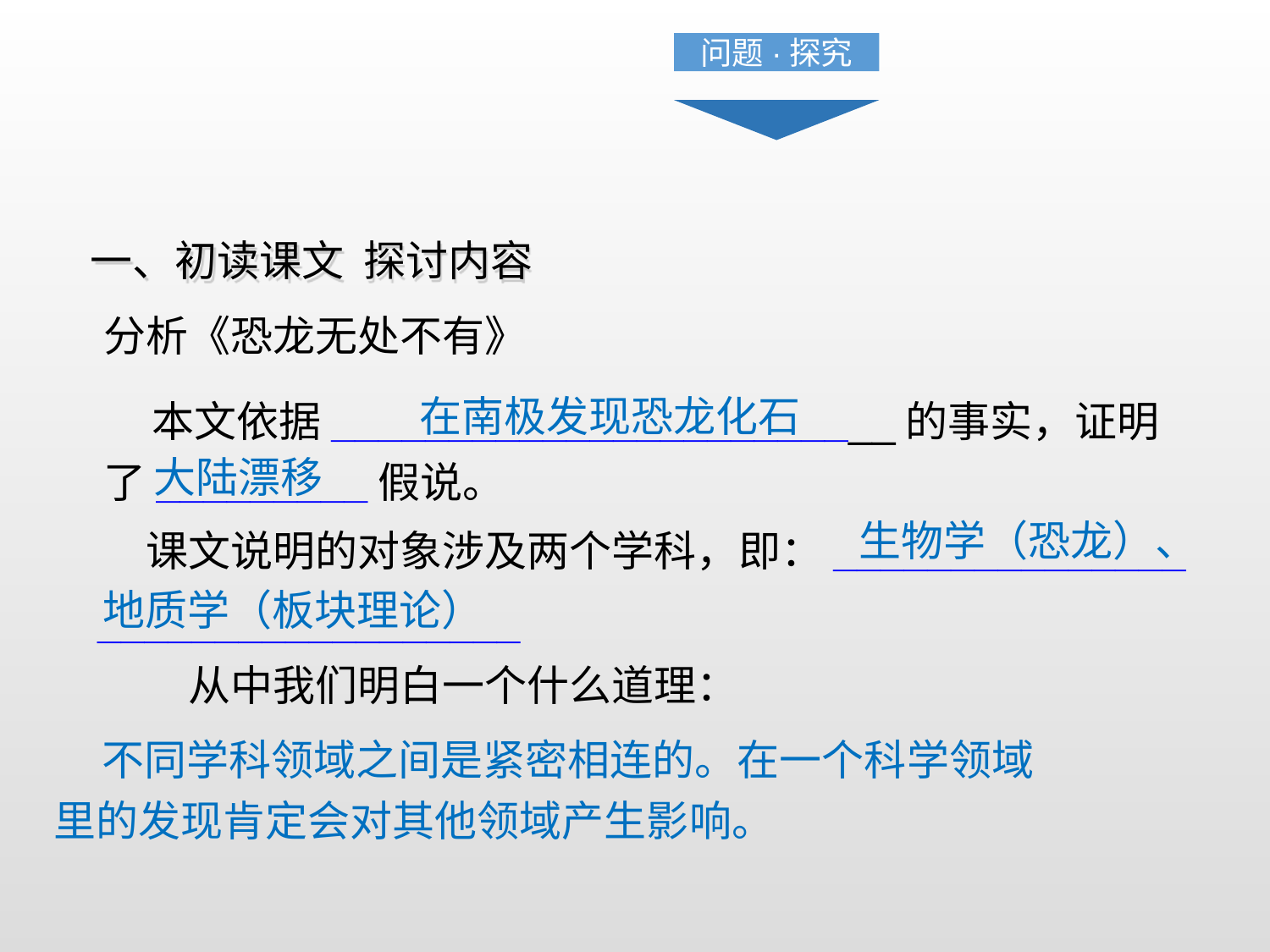

问题·探究

一、初读课文  探讨内容
分析《恐龙无处不有》
在南极发现恐龙化石
    本文依据________________________的事实，证明
了_________假说。
大陆漂移
生物学（恐龙）、
    课文说明的对象涉及两个学科，即：_______________ __________________
地质学（板块理论）
从中我们明白一个什么道理：
    不同学科领域之间是紧密相连的。在一个科学领域里的发现肯定会对其他领域产生影响。